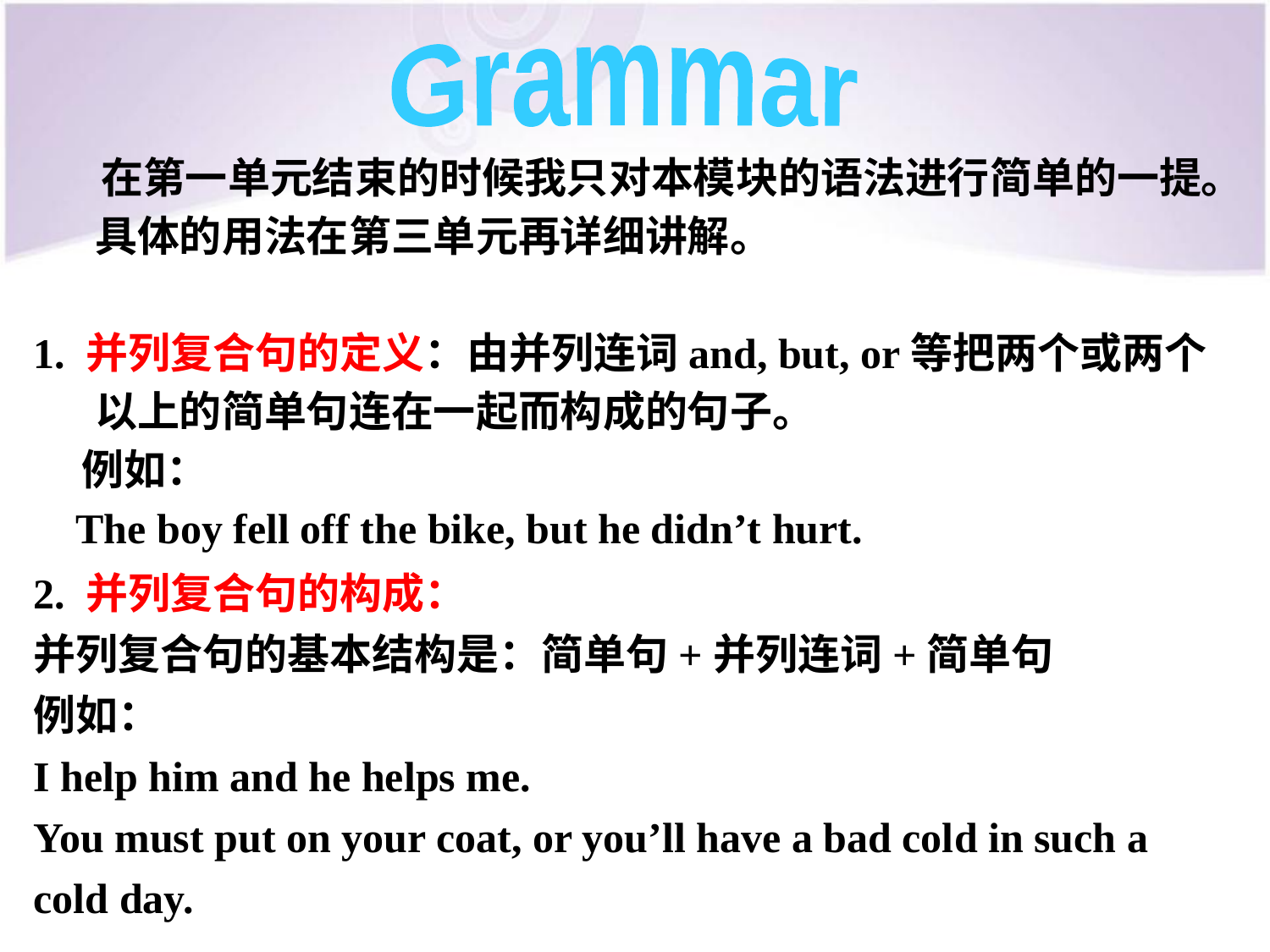

Grammar
      在第一单元结束的时候我只对本模块的语法进行简单的一提。具体的用法在第三单元再详细讲解。

1. 并列复合句的定义：由并列连词and, but, or等把两个或两个以上的简单句连在一起而构成的句子。
    例如：
    The boy fell off the bike, but he didn’t hurt.
2. 并列复合句的构成：
并列复合句的基本结构是：简单句+并列连词+简单句
例如：
I help him and he helps me.
You must put on your coat, or you’ll have a bad cold in such a cold day.